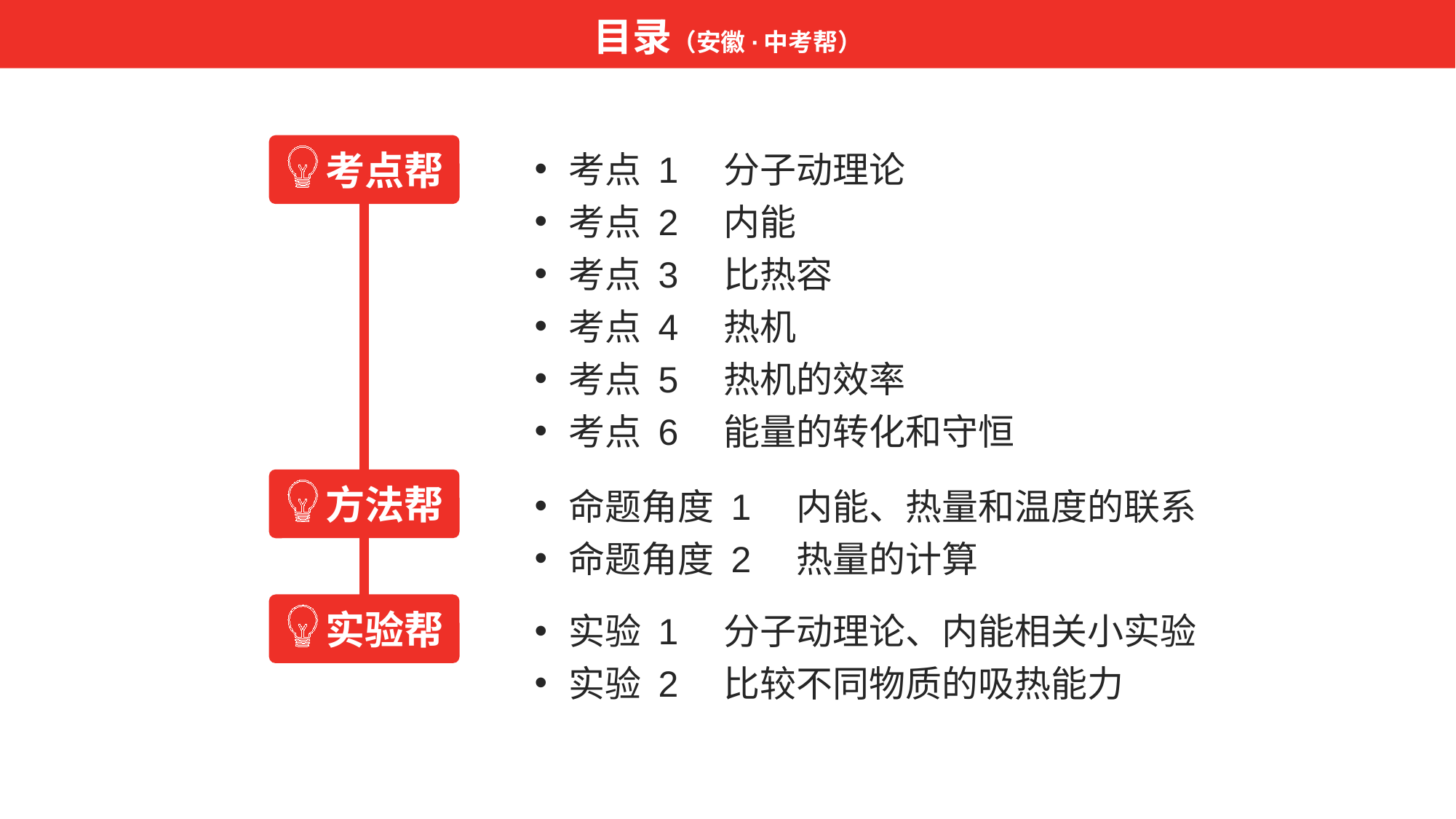

目录（安徽·中考帮）
考点 1　分子动理论
考点 2　内能
考点 3　比热容
考点 4　热机
考点 5　热机的效率
考点 6　能量的转化和守恒
考点帮

方法帮

命题角度 1　内能、热量和温度的联系
命题角度 2　热量的计算
实验帮

实验 1　分子动理论、内能相关小实验
实验 2　比较不同物质的吸热能力